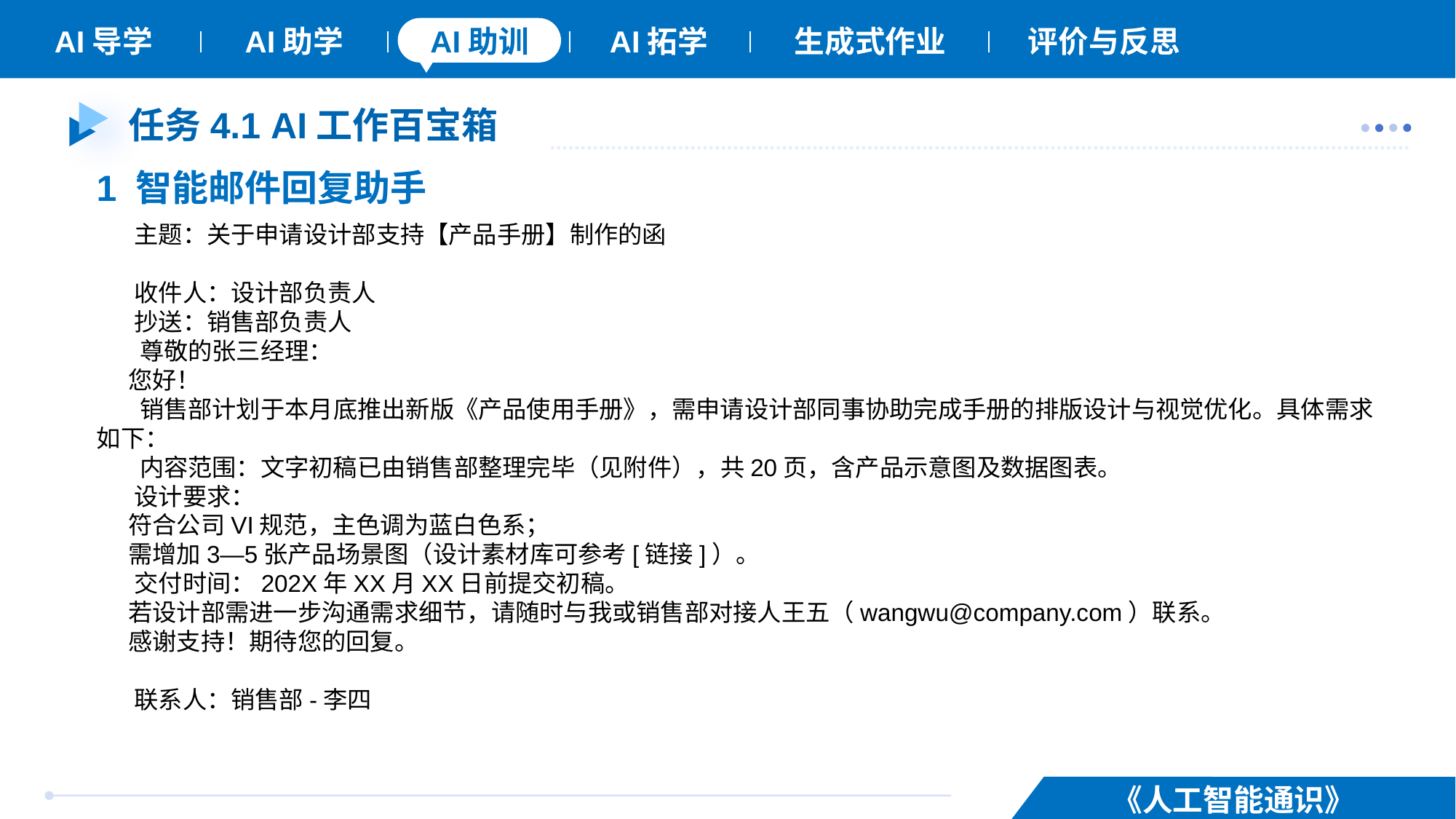

# 任务4.1 AI工作百宝箱
1 智能邮件回复助手
‌主题‌：关于申请设计部支持【产品手册】制作的函

‌收件人‌：设计部负责人
‌抄送‌：销售部负责人
 尊敬的张三经理‌：
您好！
 销售部计划于本月底推出新版‌《产品使用手册》‌，需申请设计部同事协助完成手册的排版设计与视觉优化。具体需求如下：
 ‌内容范围‌：文字初稿已由销售部整理完毕（见附件），共20页，含产品示意图及数据图表。
‌设计要求‌：
符合公司VI规范，主色调为蓝白色系；
需增加3—5张产品场景图（设计素材库可参考[链接]）。
‌交付时间‌：202X年XX月XX日前提交初稿。
若设计部需进一步沟通需求细节，请随时与我或销售部对接人王五（wangwu@company.com）联系。
感谢支持！期待您的回复。

‌联系人‌：销售部-李四